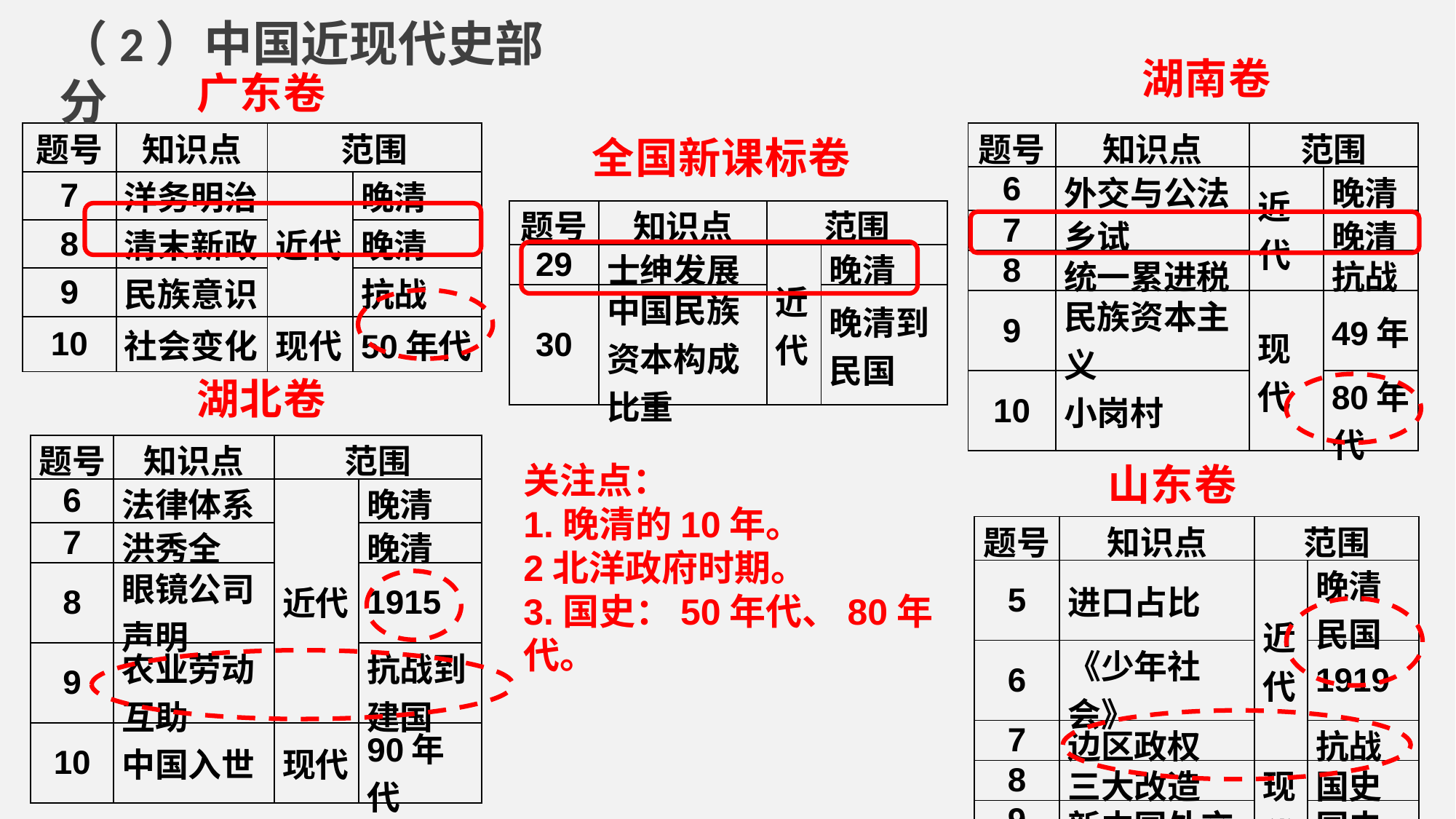

（2）中国近现代史部分
湖南卷
广东卷
| 题号 | 知识点 | 范围 |  |
| --- | --- | --- | --- |
| 6 | 外交与公法 | 近代 | 晚清 |
| 7 | 乡试 |  | 晚清 |
| 8 | 统一累进税 |  | 抗战 |
| 9 | 民族资本主义 | 现代 | 49年 |
| 10 | 小岗村 |  | 80年代 |
| 题号 | 知识点 | 范围 |  |
| --- | --- | --- | --- |
| 7 | 洋务明治 | 近代 | 晚清 |
| 8 | 清末新政 |  | 晚清 |
| 9 | 民族意识 |  | 抗战 |
| 10 | 社会变化 | 现代 | 50年代 |
全国新课标卷
| 题号 | 知识点 | 范围 |  |
| --- | --- | --- | --- |
| 29 | 士绅发展 | 近代 | 晚清 |
| 30 | 中国民族资本构成比重 |  | 晚清到民国 |

湖北卷

| 题号 | 知识点 | 范围 |  |
| --- | --- | --- | --- |
| 6 | 法律体系 | 近代 | 晚清 |
| 7 | 洪秀全 |  | 晚清 |
| 8 | 眼镜公司声明 |  | 1915 |
| 9 | 农业劳动 互助 |  | 抗战到建国 |
| 10 | 中国入世 | 现代 | 90年代 |
关注点：
1.晚清的10年。
2北洋政府时期。
3.国史：50年代、80年代。
山东卷
| 题号 | 知识点 | 范围 |  |
| --- | --- | --- | --- |
| 5 | 进口占比 | 近代 | 晚清民国 |
| 6 | 《少年社会》 |  | 1919 |
| 7 | 边区政权 |  | 抗战 |
| 8 | 三大改造 | 现代 | 国史 |
| 9 | 新中国外交 |  | 国史 |